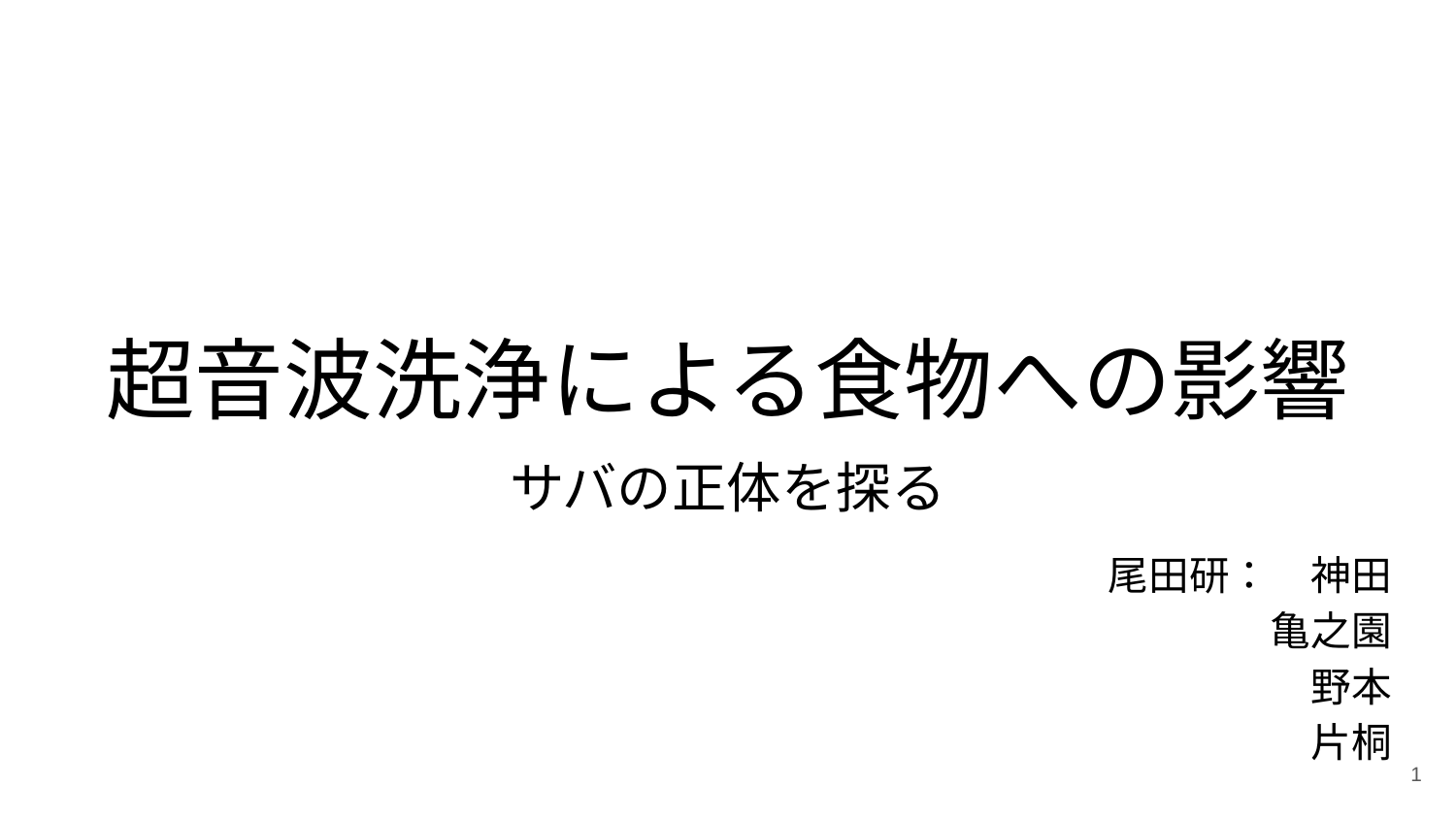

# 超音波洗浄による食物への影響
サバの正体を探る
尾田研：　神田
亀之園
野本
片桐

1